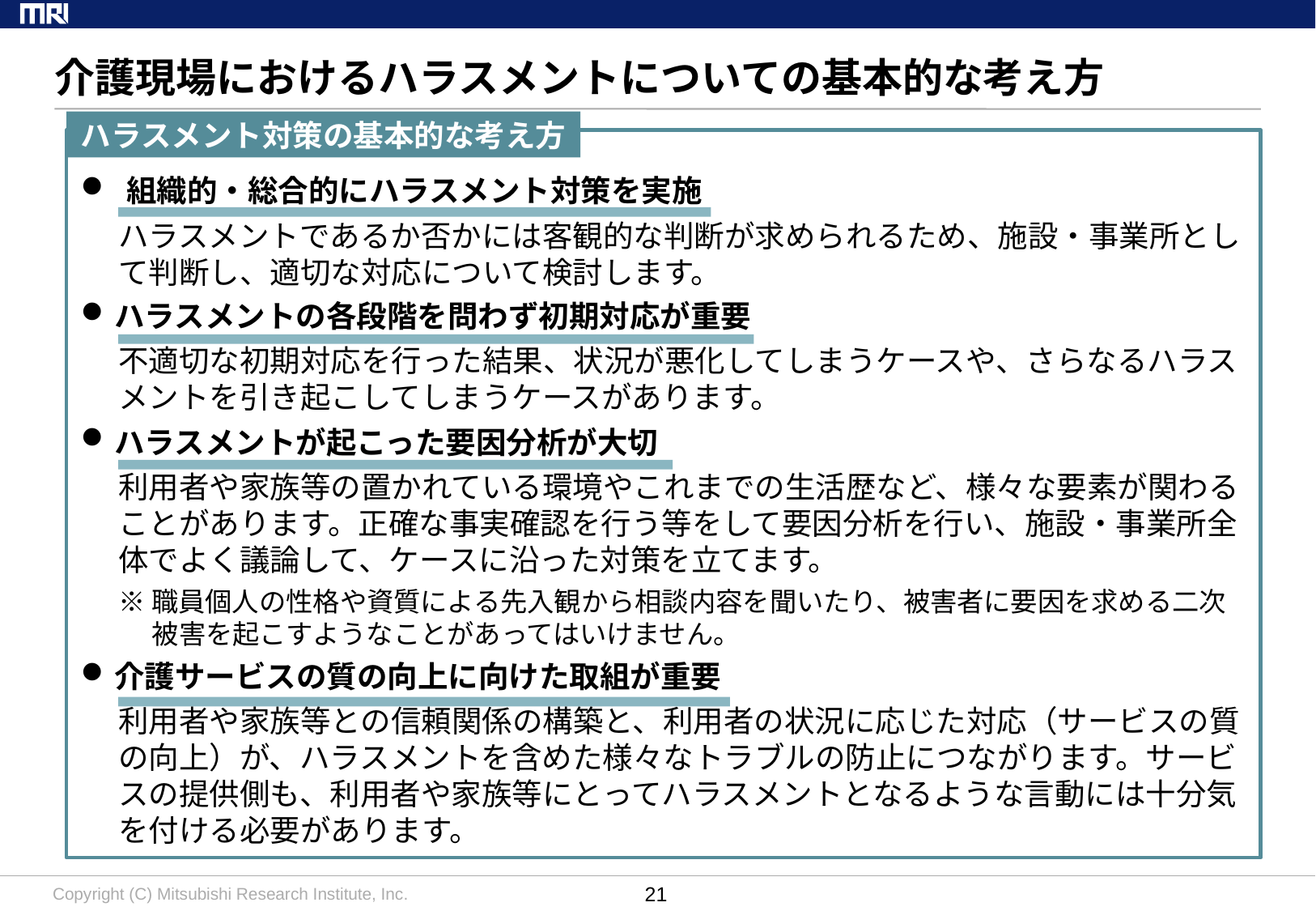

# 介護現場におけるハラスメントについての基本的な考え方
ハラスメント対策の基本的な考え方

組織的・総合的にハラスメント対策を実施
ハラスメントであるか否かには客観的な判断が求められるため、施設・事業所として判断し、適切な対応について検討します。
ハラスメントの各段階を問わず初期対応が重要
不適切な初期対応を行った結果、状況が悪化してしまうケースや、さらなるハラスメントを引き起こしてしまうケースがあります。
ハラスメントが起こった要因分析が大切
利用者や家族等の置かれている環境やこれまでの生活歴など、様々な要素が関わることがあります。正確な事実確認を行う等をして要因分析を行い、施設・事業所全体でよく議論して、ケースに沿った対策を立てます。
※職員個人の性格や資質による先入観から相談内容を聞いたり、被害者に要因を求める二次被害を起こすようなことがあってはいけません。
介護サービスの質の向上に向けた取組が重要
利用者や家族等との信頼関係の構築と、利用者の状況に応じた対応（サービスの質の向上）が、ハラスメントを含めた様々なトラブルの防止につながります。サービスの提供側も、利用者や家族等にとってハラスメントとなるような言動には十分気を付ける必要があります。